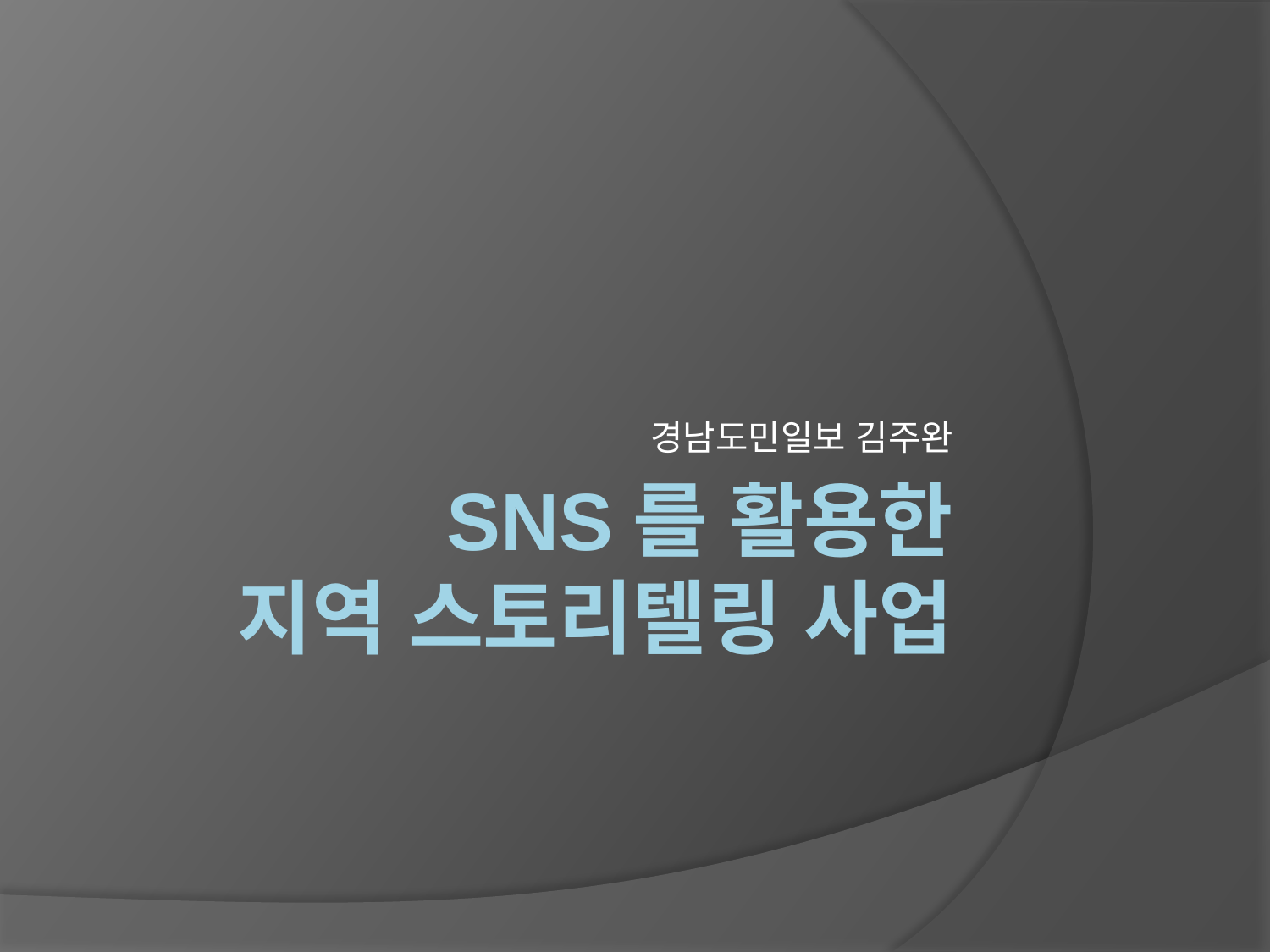

경남도민일보 김주완
# SNS를 활용한 지역 스토리텔링 사업